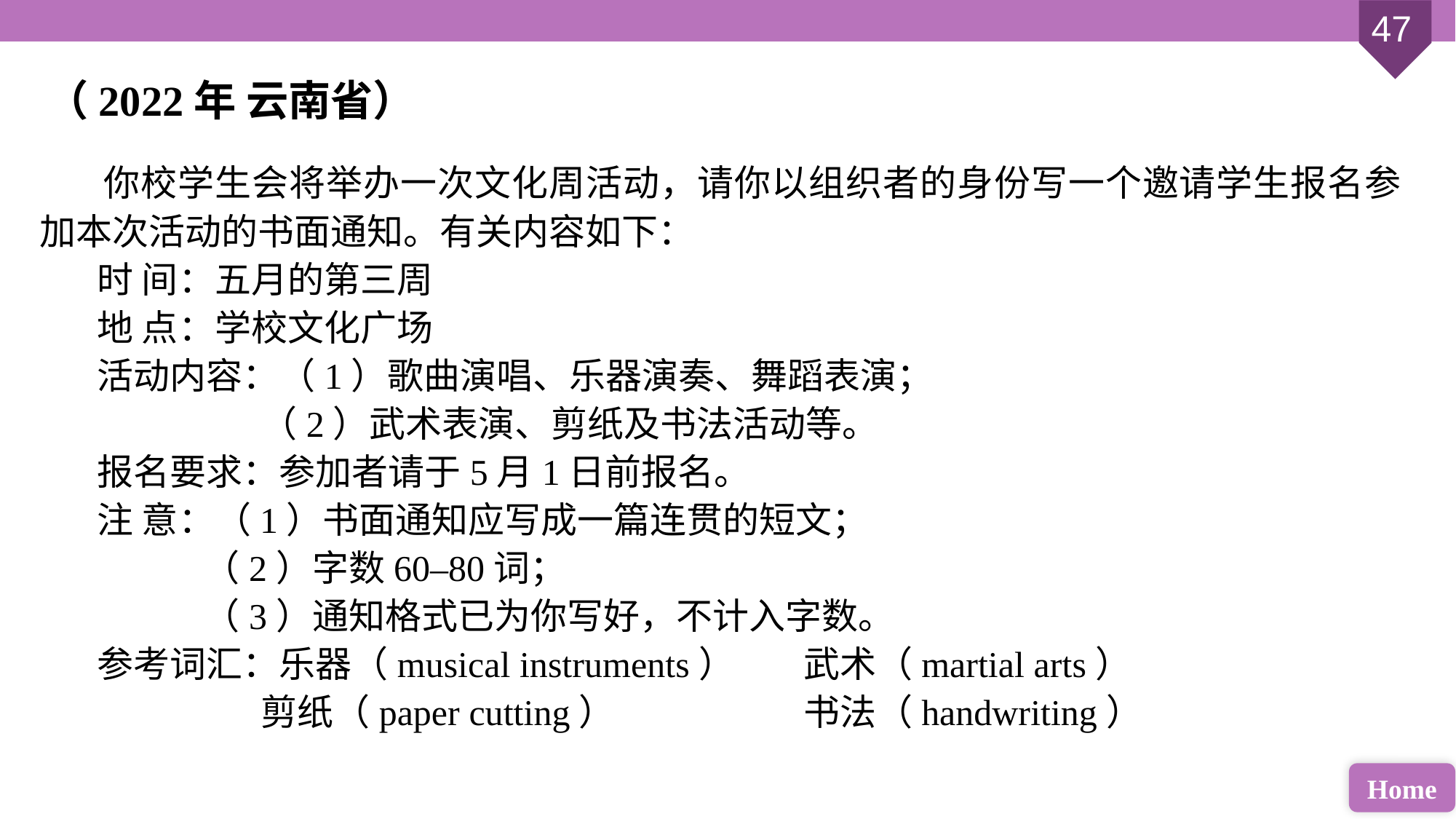

（2022年 云南省）
      你校学生会将举办一次文化周活动，请你以组织者的身份写一个邀请学生报名参加本次活动的书面通知。有关内容如下：
      时 间：五月的第三周
      地 点：学校文化广场
      活动内容：（1）歌曲演唱、乐器演奏、舞蹈表演；
                          （2）武术表演、剪纸及书法活动等。
      报名要求：参加者请于5月1日前报名。
      注 意：（1）书面通知应写成一篇连贯的短文；
                   （2）字数60–80词；
                   （3）通知格式已为你写好，不计入字数。
      参考词汇：乐器（musical instruments） 	武术（martial arts）
                          剪纸（paper cutting） 		书法（handwriting）